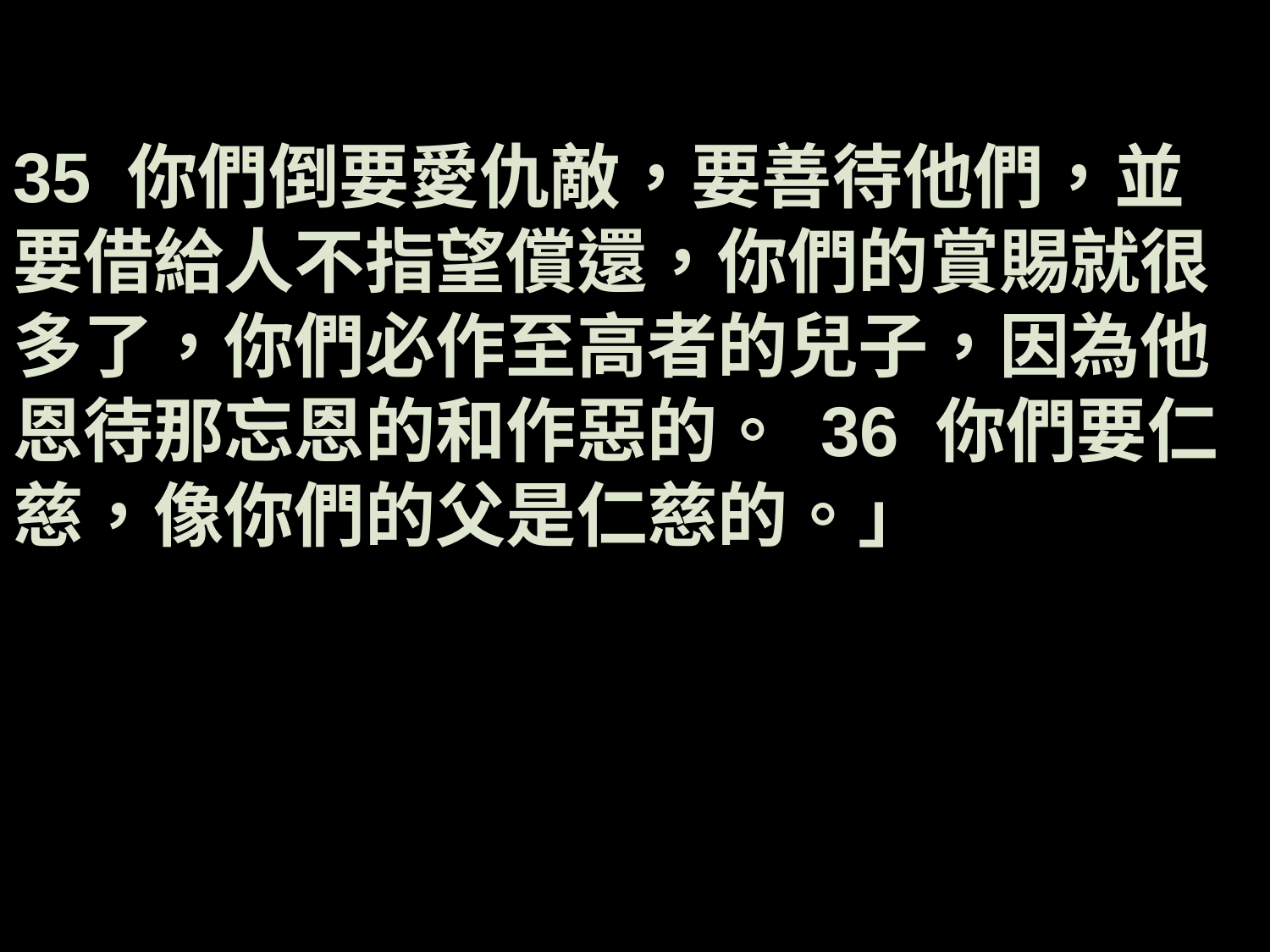

35 你們倒要愛仇敵，要善待他們，並要借給人不指望償還，你們的賞賜就很多了，你們必作至高者的兒子，因為他恩待那忘恩的和作惡的。 36 你們要仁慈，像你們的父是仁慈的。」